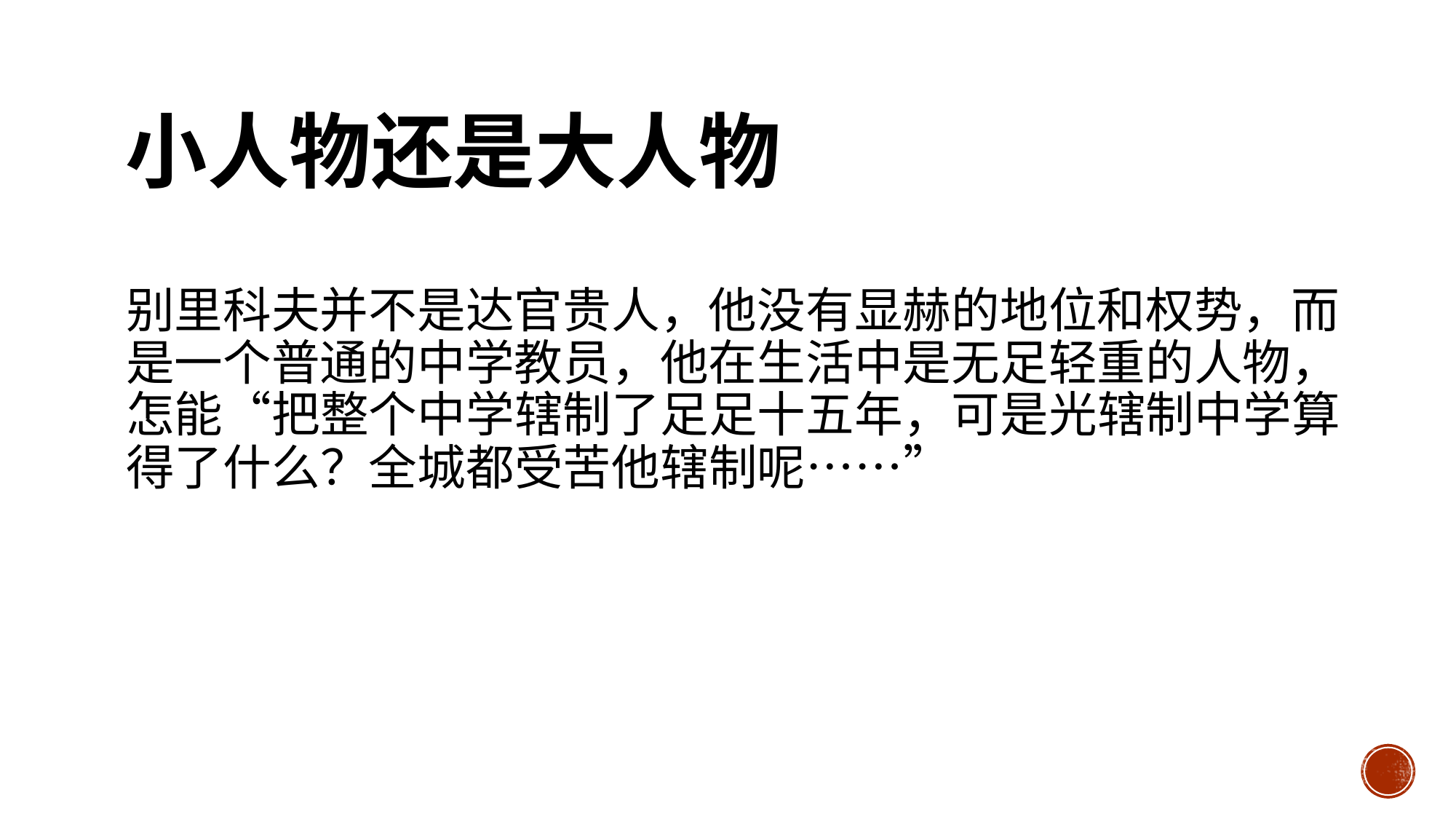

小人物还是大人物
别里科夫并不是达官贵人，他没有显赫的地位和权势，而是一个普通的中学教员，他在生活中是无足轻重的人物，怎能“把整个中学辖制了足足十五年，可是光辖制中学算得了什么？全城都受苦他辖制呢……”